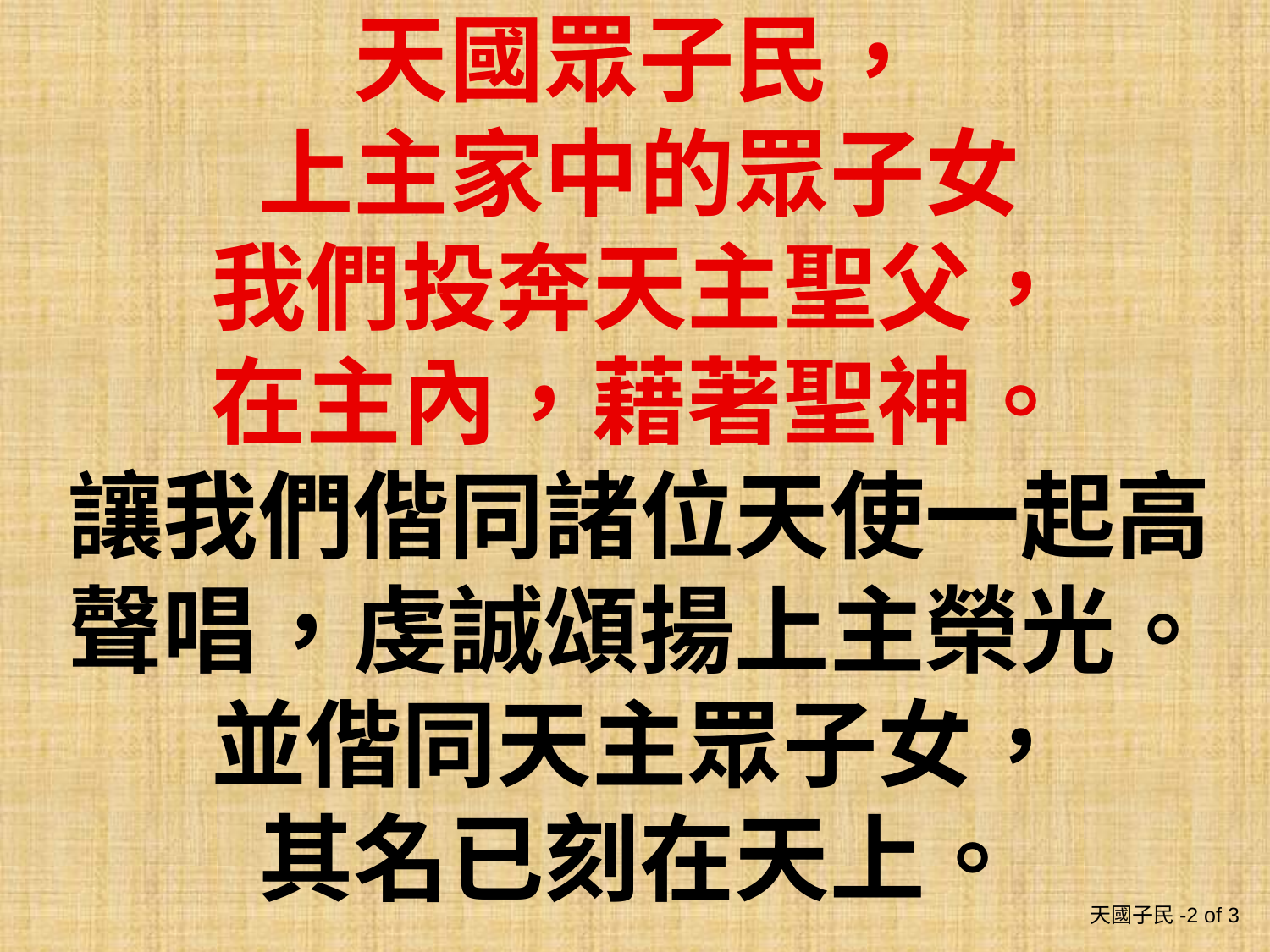

天國眾子民，
上主家中的眾子女
我們投奔天主聖父，
在主內，藉著聖神。
讓我們偕同諸位天使一起高聲唱，虔誠頌揚上主榮光。
並偕同天主眾子女，
其名已刻在天上。
天國子民-2 of 3